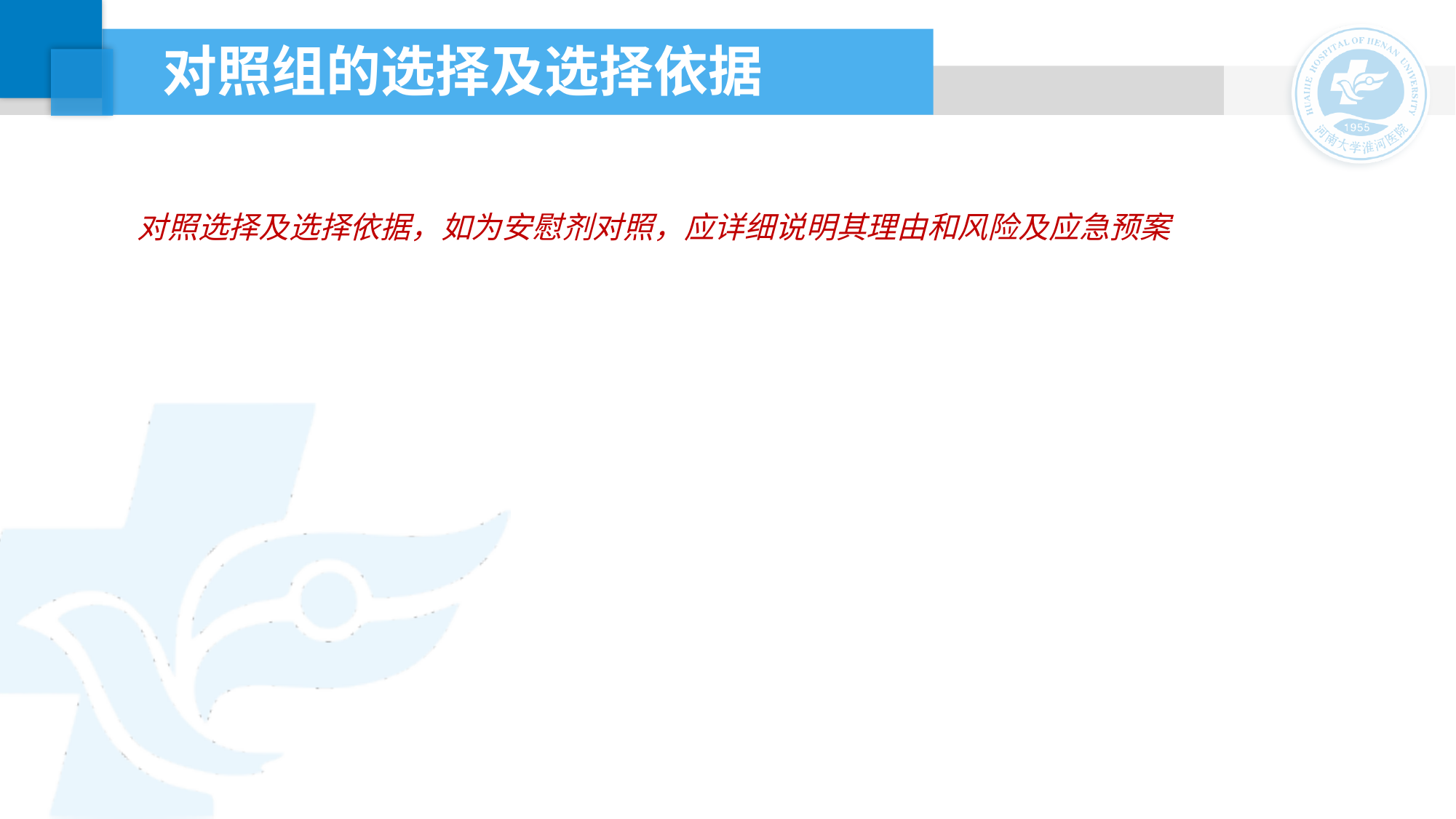

对照组的选择及选择依据
对照选择及选择依据，如为安慰剂对照，应详细说明其理由和风险及应急预案